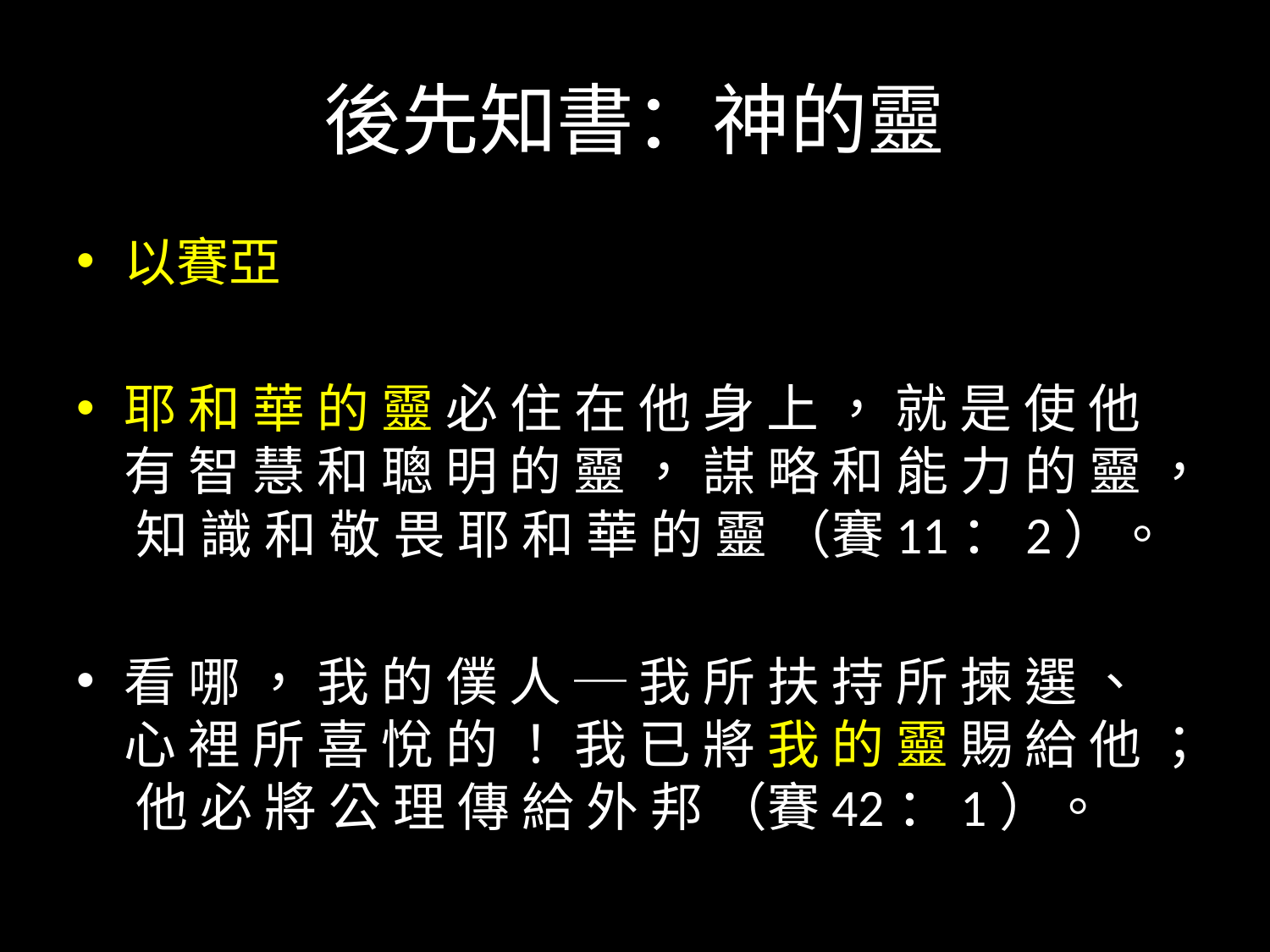

# 後先知書：神的靈
以賽亞

耶 和 華 的 靈 必 住 在 他 身 上 ， 就 是 使 他 有 智 慧 和 聰 明 的 靈 ， 謀 略 和 能 力 的 靈 ， 知 識 和 敬 畏 耶 和 華 的 靈 （賽11：2）。

看 哪 ， 我 的 僕 人 ─ 我 所 扶 持 所 揀 選 、 心 裡 所 喜 悅 的 ！ 我 已 將 我 的 靈 賜 給 他 ； 他 必 將 公 理 傳 給 外 邦 （賽42：1）。